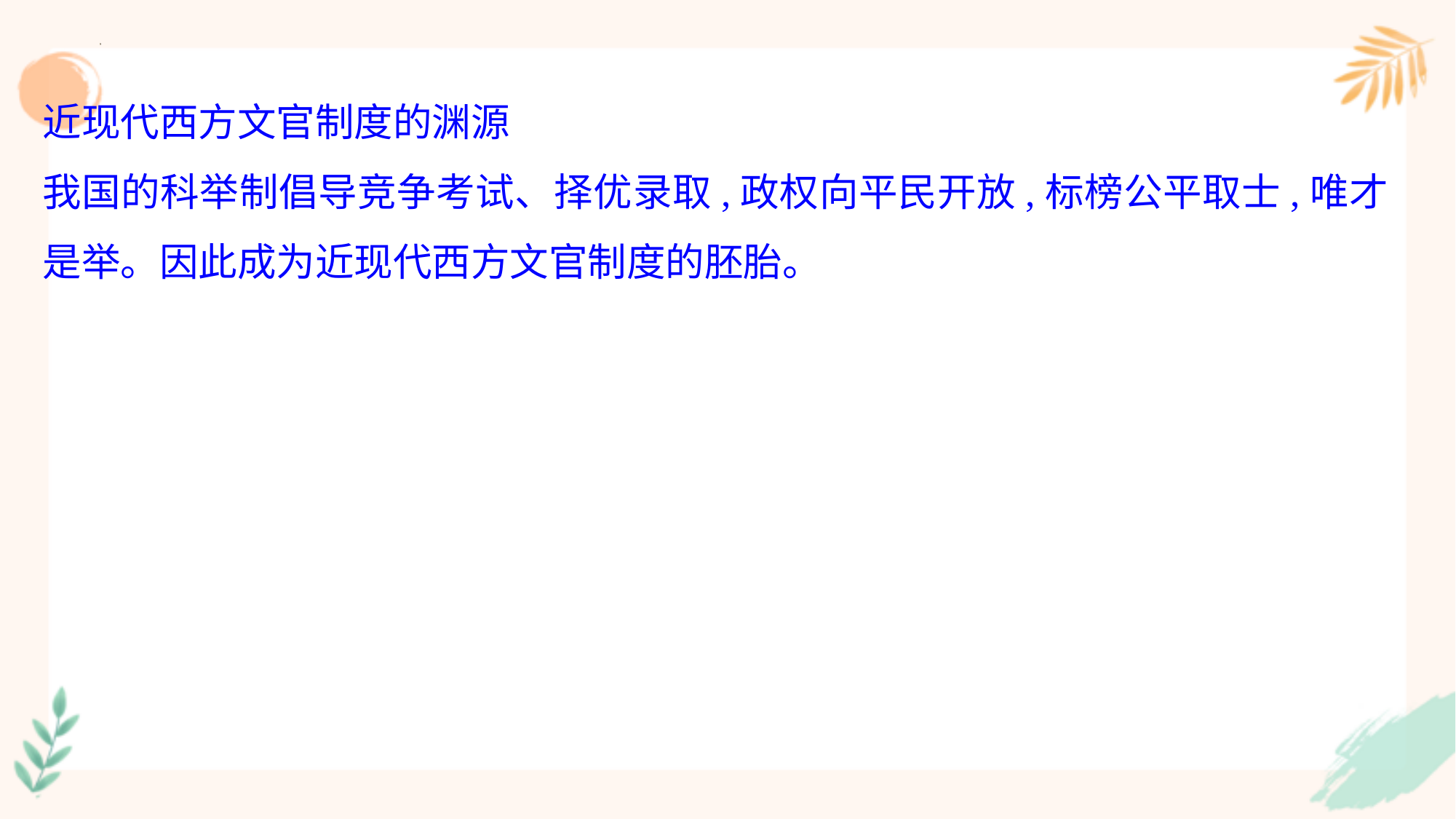

近现代西方文官制度的渊源
我国的科举制倡导竞争考试、择优录取,政权向平民开放,标榜公平取士,唯才是举。因此成为近现代西方文官制度的胚胎。